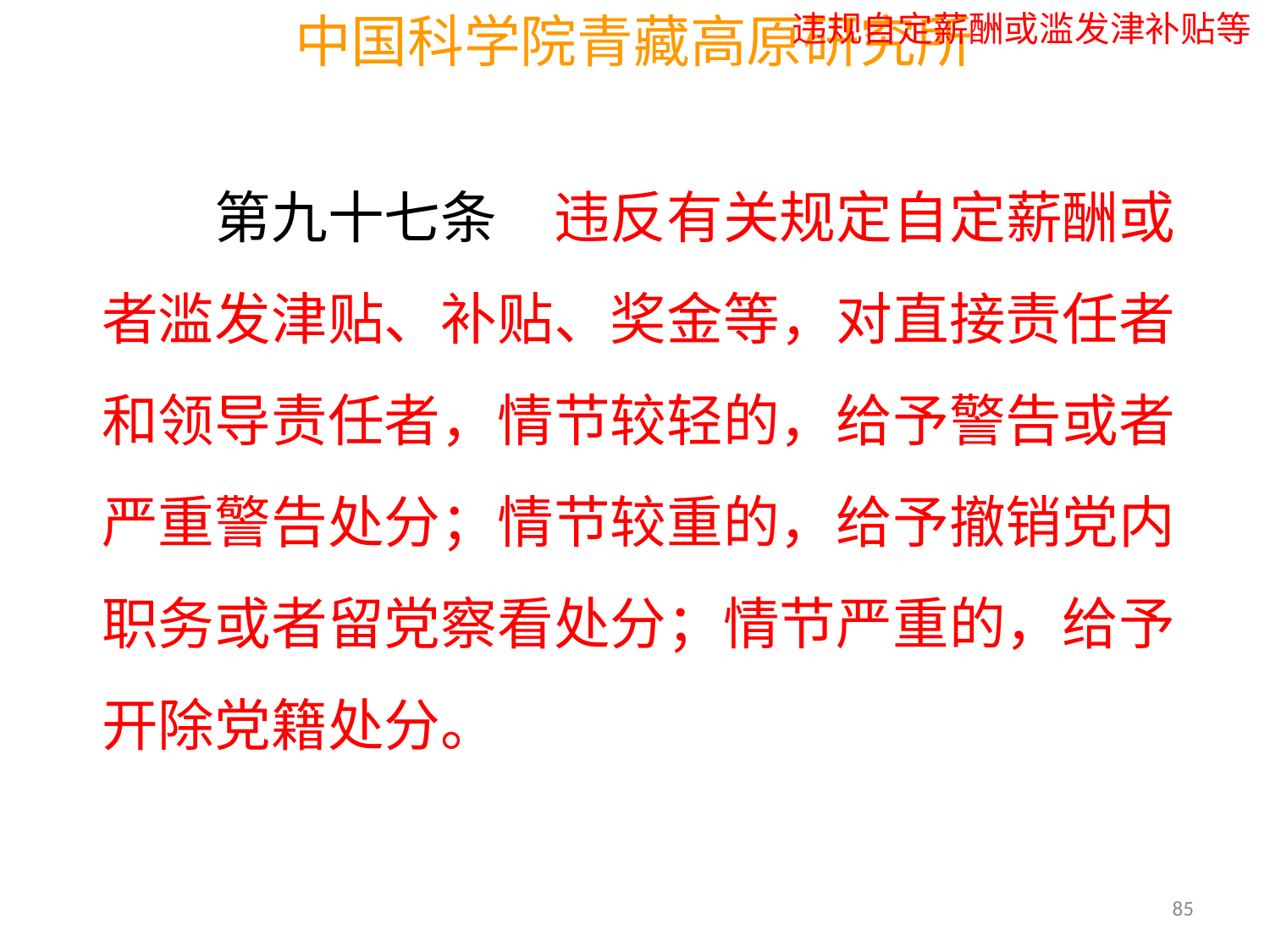

违规自定薪酬或滥发津补贴等
　　第九十七条　违反有关规定自定薪酬或者滥发津贴、补贴、奖金等，对直接责任者和领导责任者，情节较轻的，给予警告或者严重警告处分；情节较重的，给予撤销党内职务或者留党察看处分；情节严重的，给予开除党籍处分。
85